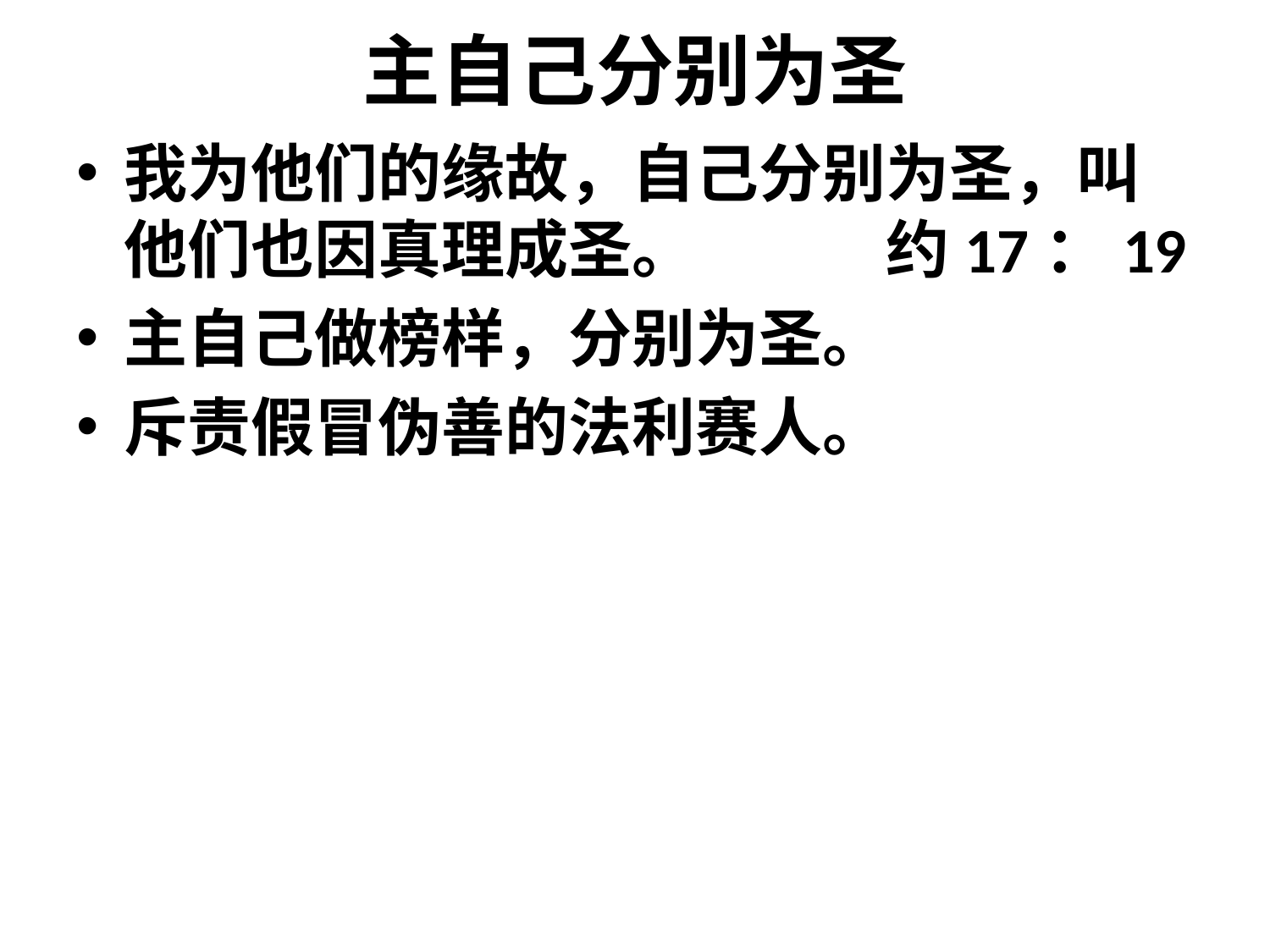

# 主自己分别为圣
我为他们的缘故，自己分别为圣，叫他们也因真理成圣。		约17：19
主自己做榜样，分别为圣。
斥责假冒伪善的法利赛人。